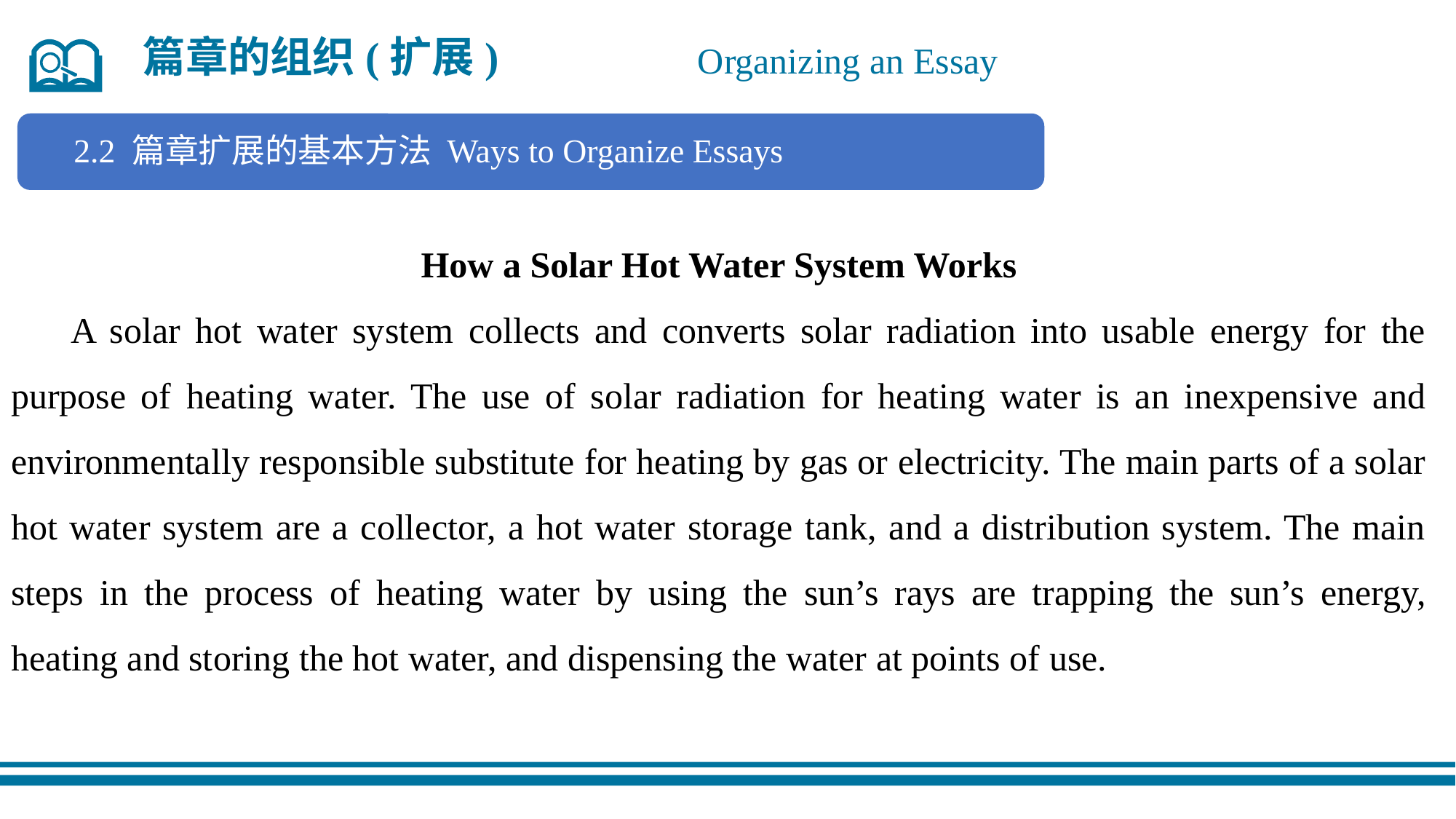

篇章的组织(扩展)
Organizing an Essay
How a Solar Hot Water System Works
    A solar hot water system collects and converts solar radiation into usable energy for the purpose of heating water. The use of solar radiation for heating water is an inexpensive and environmentally responsible substitute for heating by gas or electricity. The main parts of a solar hot water system are a collector, a hot water storage tank, and a distribution system. The main steps in the process of heating water by using the sun’s rays are trapping the sun’s energy, heating and storing the hot water, and dispensing the water at points of use.
2.2 篇章扩展的基本方法 Ways to Organize Essays